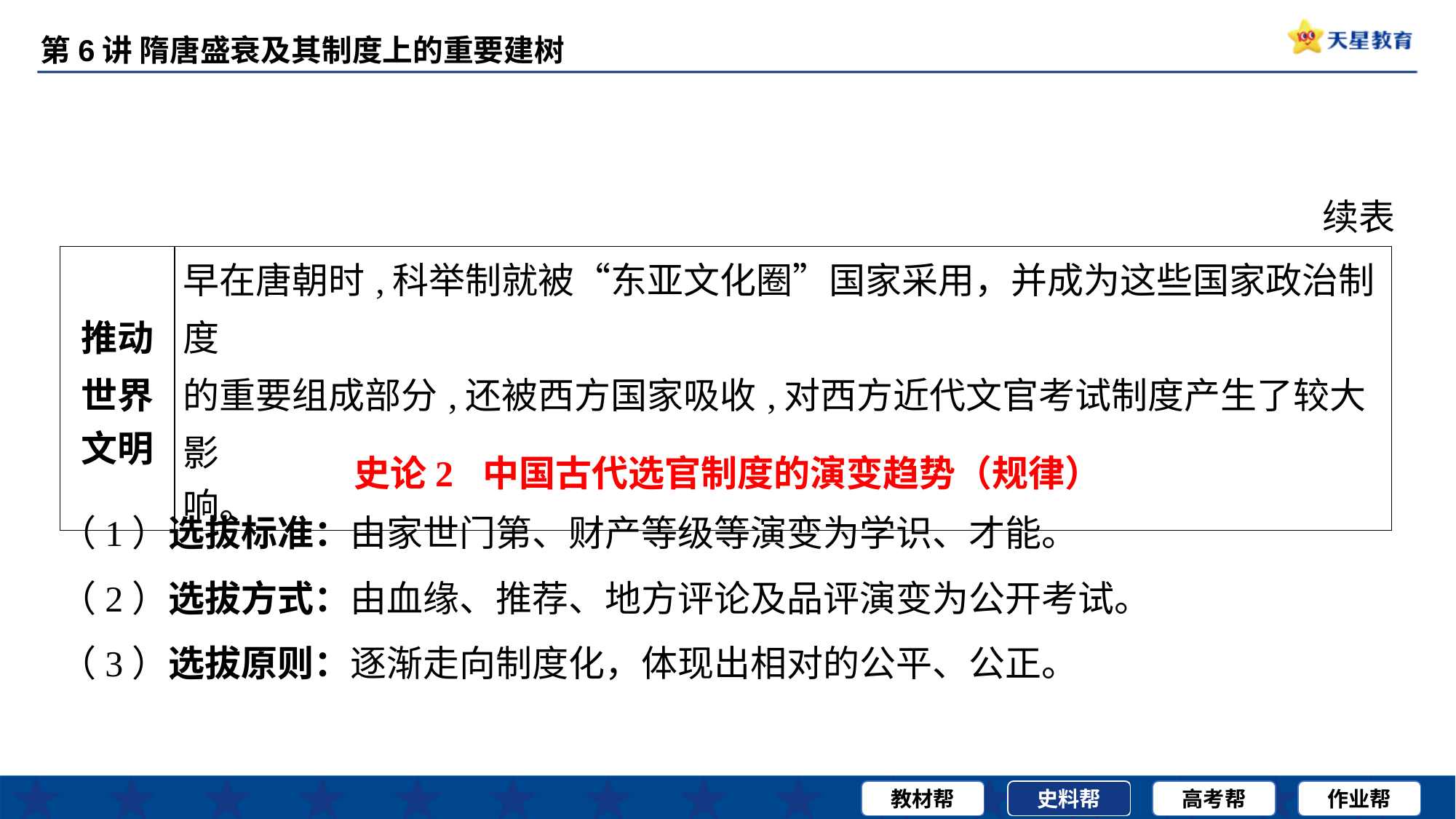

续表
| 推动 世界 文明 | 早在唐朝时,科举制就被“东亚文化圈”国家采用，并成为这些国家政治制度 的重要组成部分,还被西方国家吸收,对西方近代文官考试制度产生了较大影 响。 |
| --- | --- |
史论2  中国古代选官制度的演变趋势（规律）
（1）选拔标准：由家世门第、财产等级等演变为学识、才能。
（2）选拔方式：由血缘、推荐、地方评论及品评演变为公开考试。
（3）选拔原则：逐渐走向制度化，体现出相对的公平、公正。